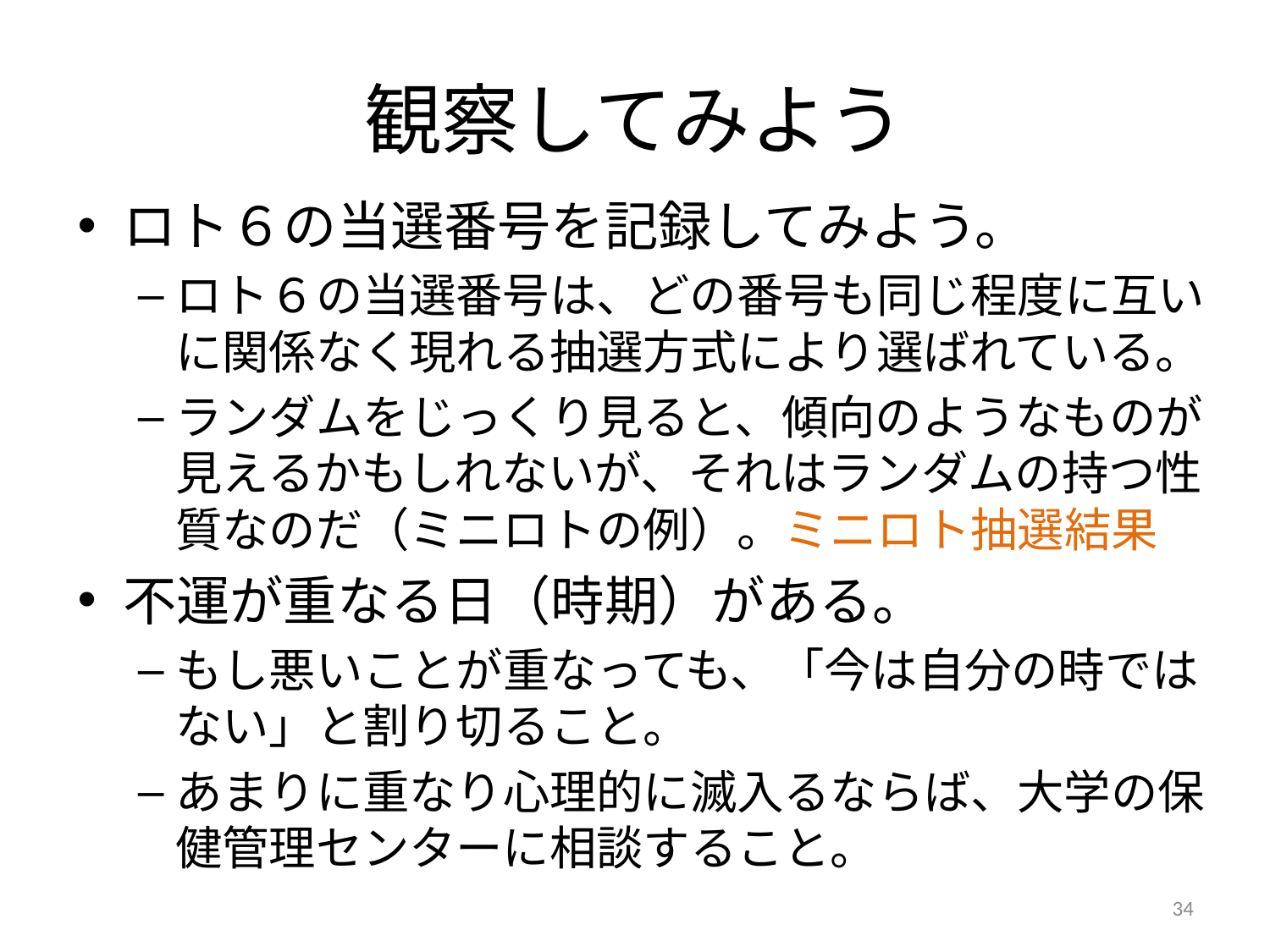

# 観察してみよう
ロト６の当選番号を記録してみよう。
ロト６の当選番号は、どの番号も同じ程度に互いに関係なく現れる抽選方式により選ばれている。
ランダムをじっくり見ると、傾向のようなものが見えるかもしれないが、それはランダムの持つ性質なのだ（ミニロトの例）。ミニロト抽選結果
不運が重なる日（時期）がある。
もし悪いことが重なっても、「今は自分の時ではない」と割り切ること。
あまりに重なり心理的に滅入るならば、大学の保健管理センターに相談すること。
34